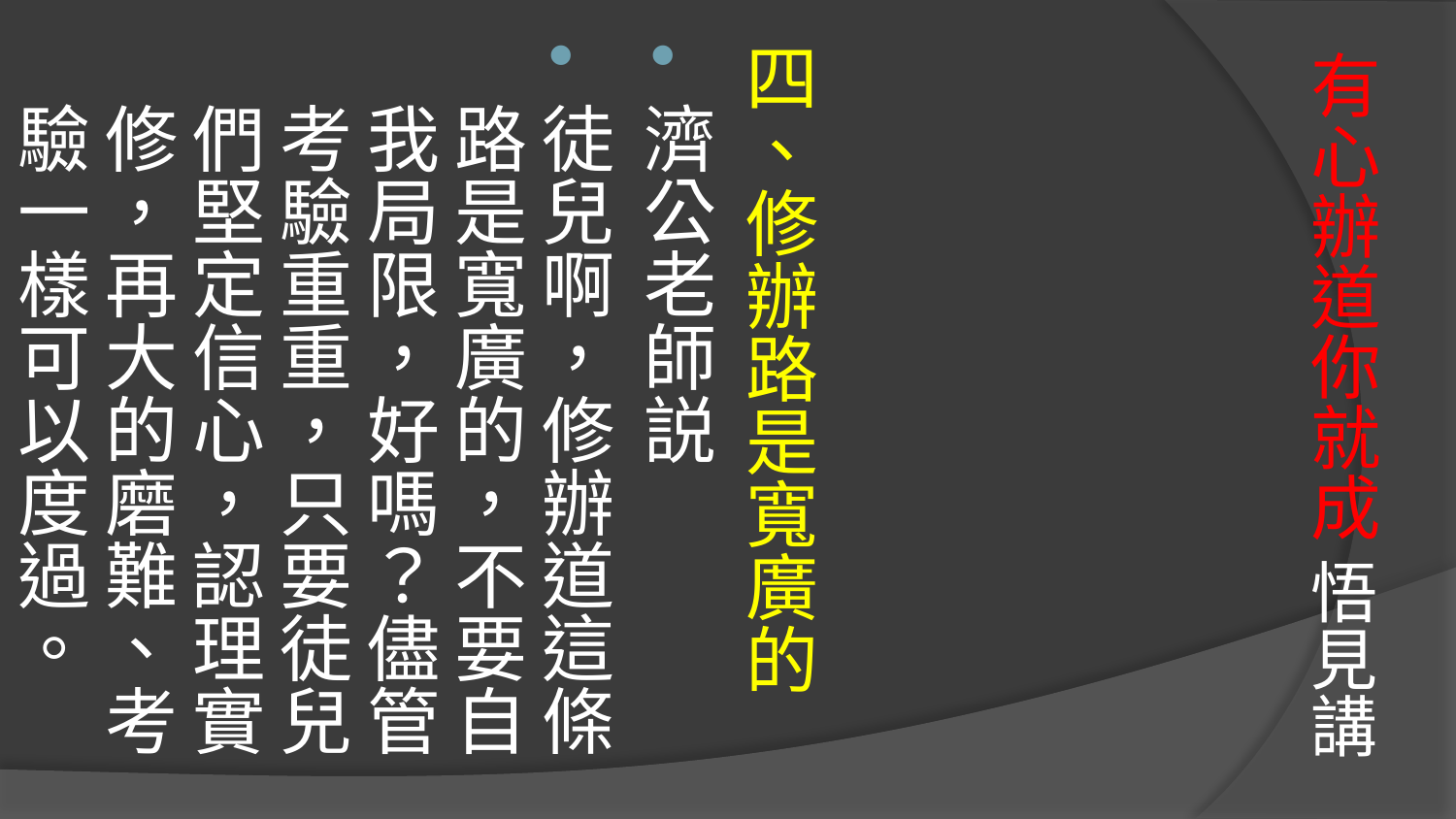

四、修辦路是寬廣的
濟公老師説
徒兒啊，修辦道這條路是寬廣的，不要自我局限，好嗎？儘管考驗重重，只要徒兒們堅定信心，認理實修，再大的磨難、考驗一樣可以度過。
# 有心辦道你就成 悟見講